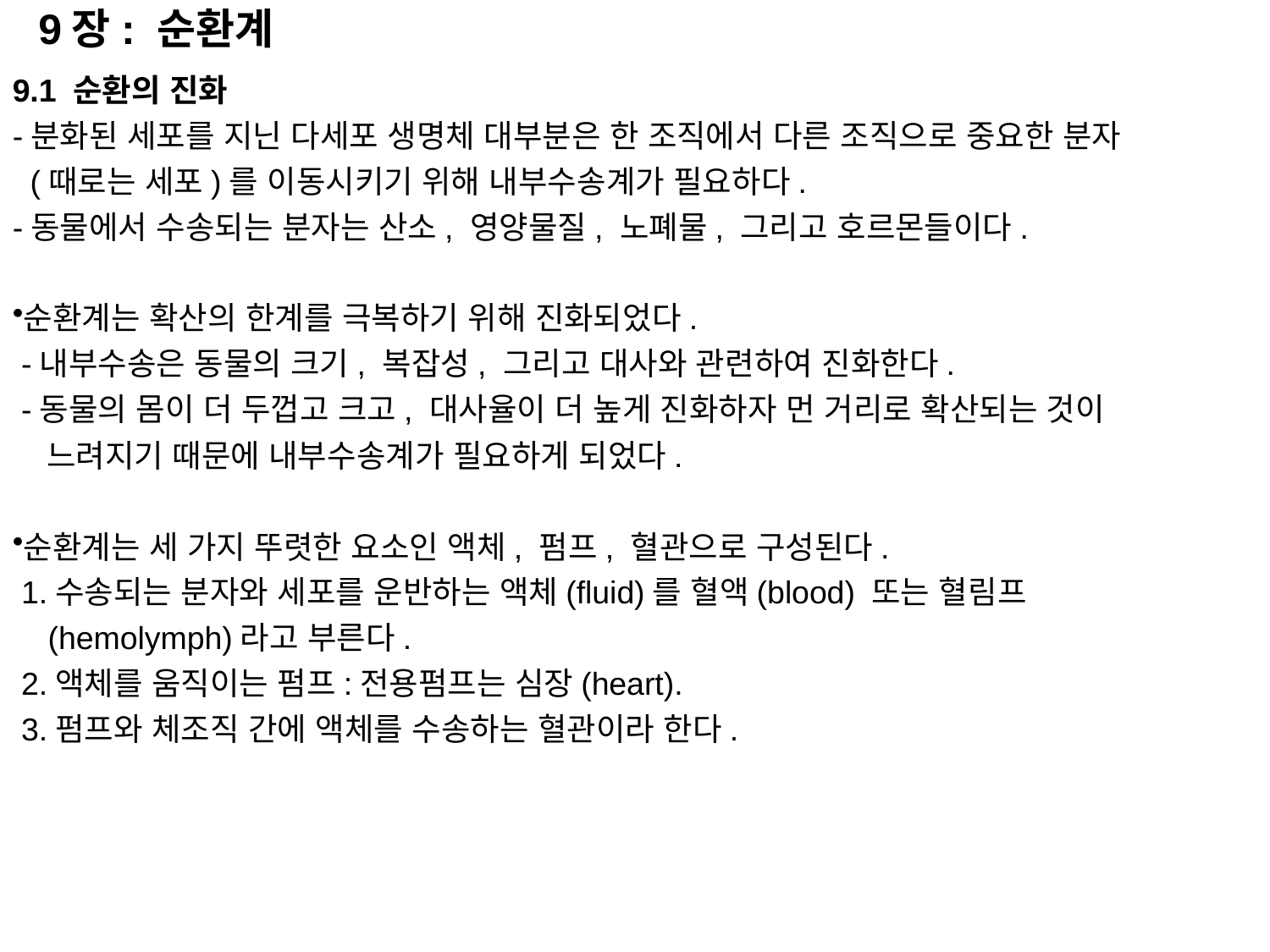

9장: 순환계
9.1 순환의 진화
-분화된 세포를 지닌 다세포 생명체 대부분은 한 조직에서 다른 조직으로 중요한 분자
  (때로는 세포)를 이동시키기 위해 내부수송계가 필요하다.
-동물에서 수송되는 분자는 산소, 영양물질, 노폐물, 그리고 호르몬들이다.

순환계는 확산의 한계를 극복하기 위해 진화되었다.
 -내부수송은 동물의 크기, 복잡성, 그리고 대사와 관련하여 진화한다.
 -동물의 몸이 더 두껍고 크고, 대사율이 더 높게 진화하자 먼 거리로 확산되는 것이
   느려지기 때문에 내부수송계가 필요하게 되었다.

순환계는 세 가지 뚜렷한 요소인 액체, 펌프, 혈관으로 구성된다.
 1.수송되는 분자와 세포를 운반하는 액체(fluid)를 혈액(blood) 또는 혈림프
    (hemolymph)라고 부른다.
 2.액체를 움직이는 펌프:전용펌프는 심장(heart).
 3.펌프와 체조직 간에 액체를 수송하는 혈관이라 한다.